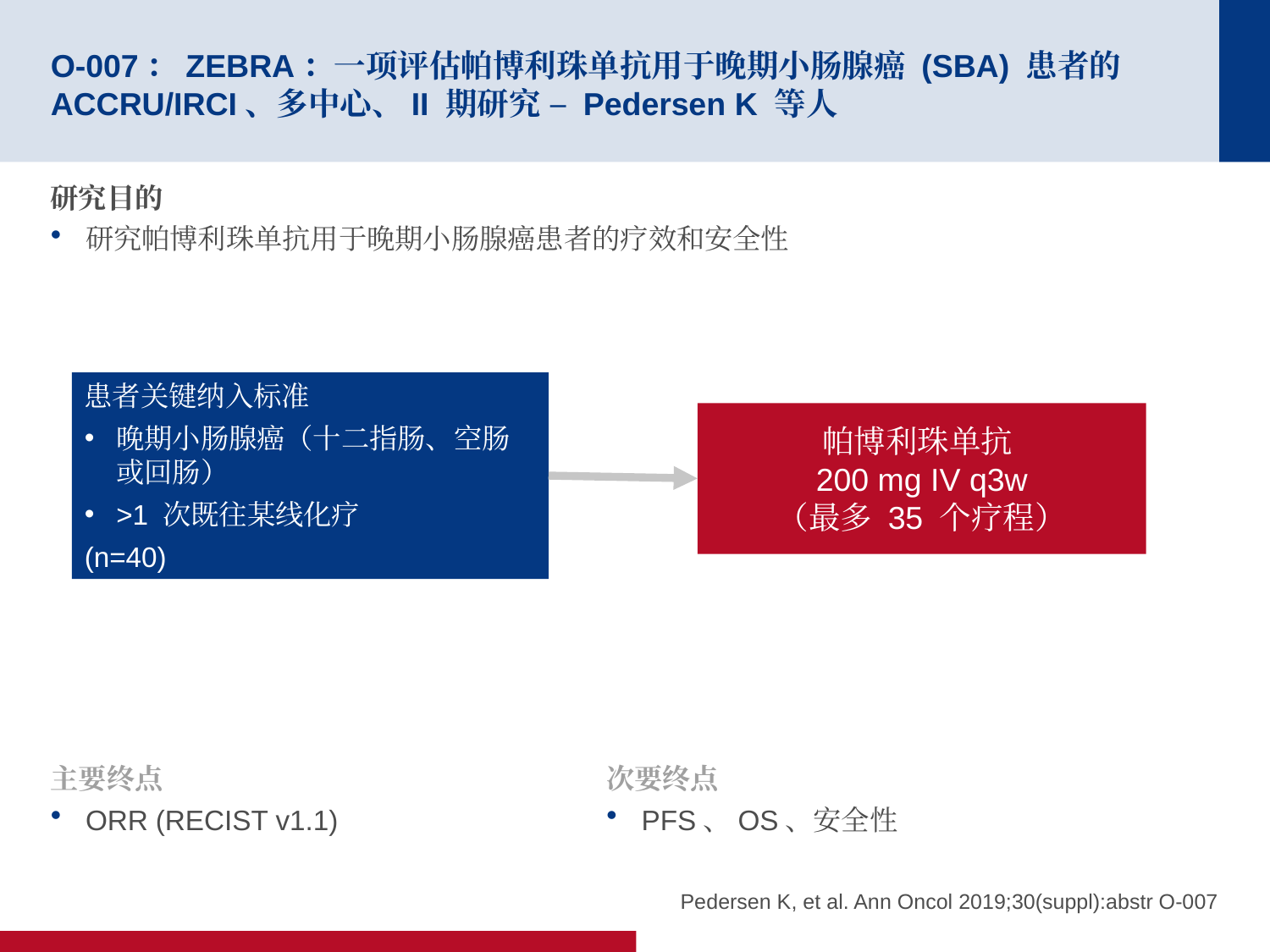

# O-007：ZEBRA：一项评估帕博利珠单抗用于晚期小肠腺癌 (SBA) 患者的 ACCRU/IRCI、多中心、II 期研究 – Pedersen K 等人
研究目的
研究帕博利珠单抗用于晚期小肠腺癌患者的疗效和安全性
患者关键纳入标准
晚期小肠腺癌（十二指肠、空肠或回肠）
>1 次既往某线化疗
(n=40)
帕博利珠单抗
200 mg IV q3w
（最多 35 个疗程）
主要终点
ORR (RECIST v1.1)

次要终点
PFS、OS、安全性
Pedersen K, et al. Ann Oncol 2019;30(suppl):abstr O-007